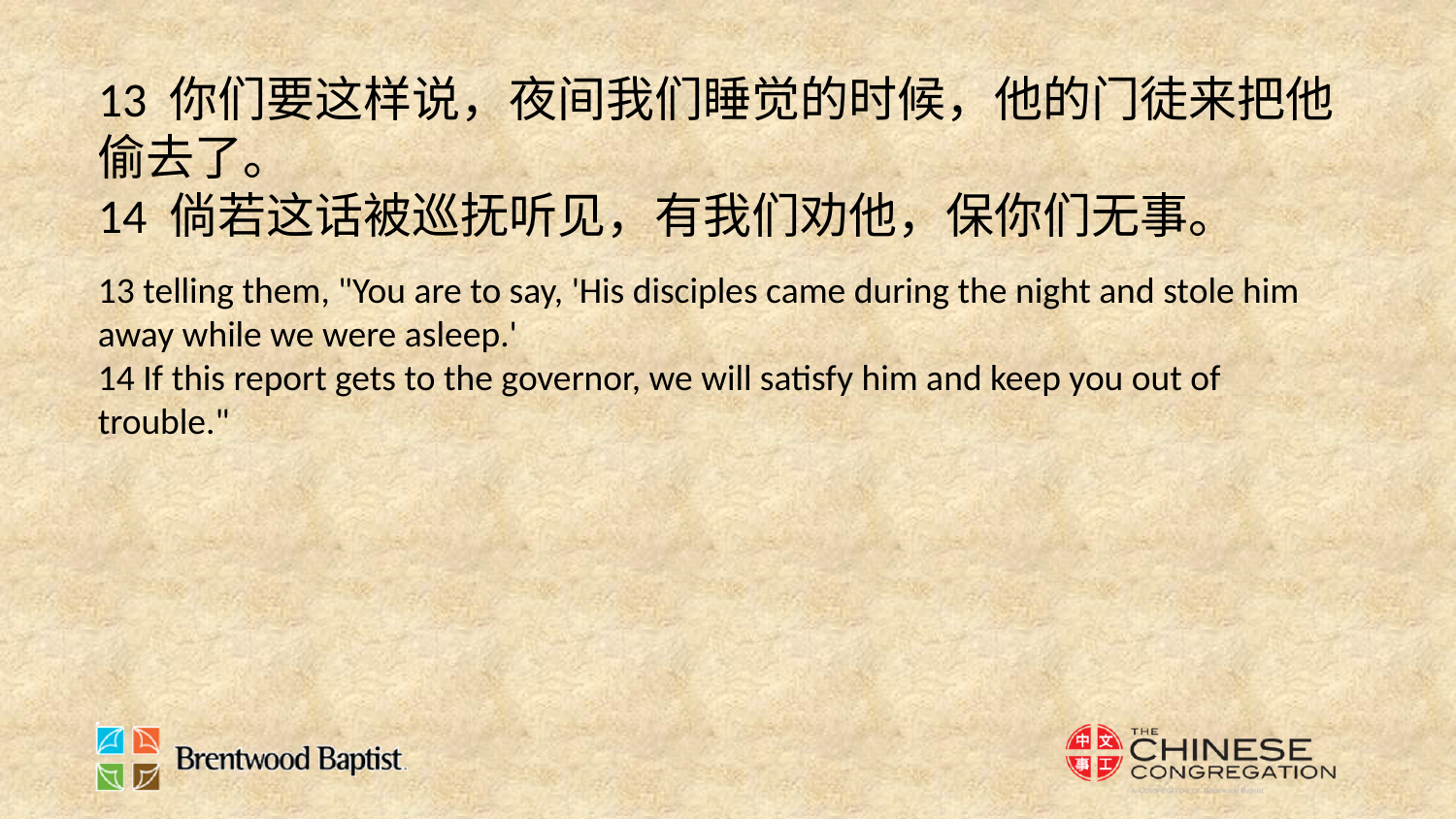

13 你们要这样说，夜间我们睡觉的时候，他的门徒来把他偷去了。
14 倘若这话被巡抚听见，有我们劝他，保你们无事。

13 telling them, "You are to say, 'His disciples came during the night and stole him away while we were asleep.'
14 If this report gets to the governor, we will satisfy him and keep you out of trouble."